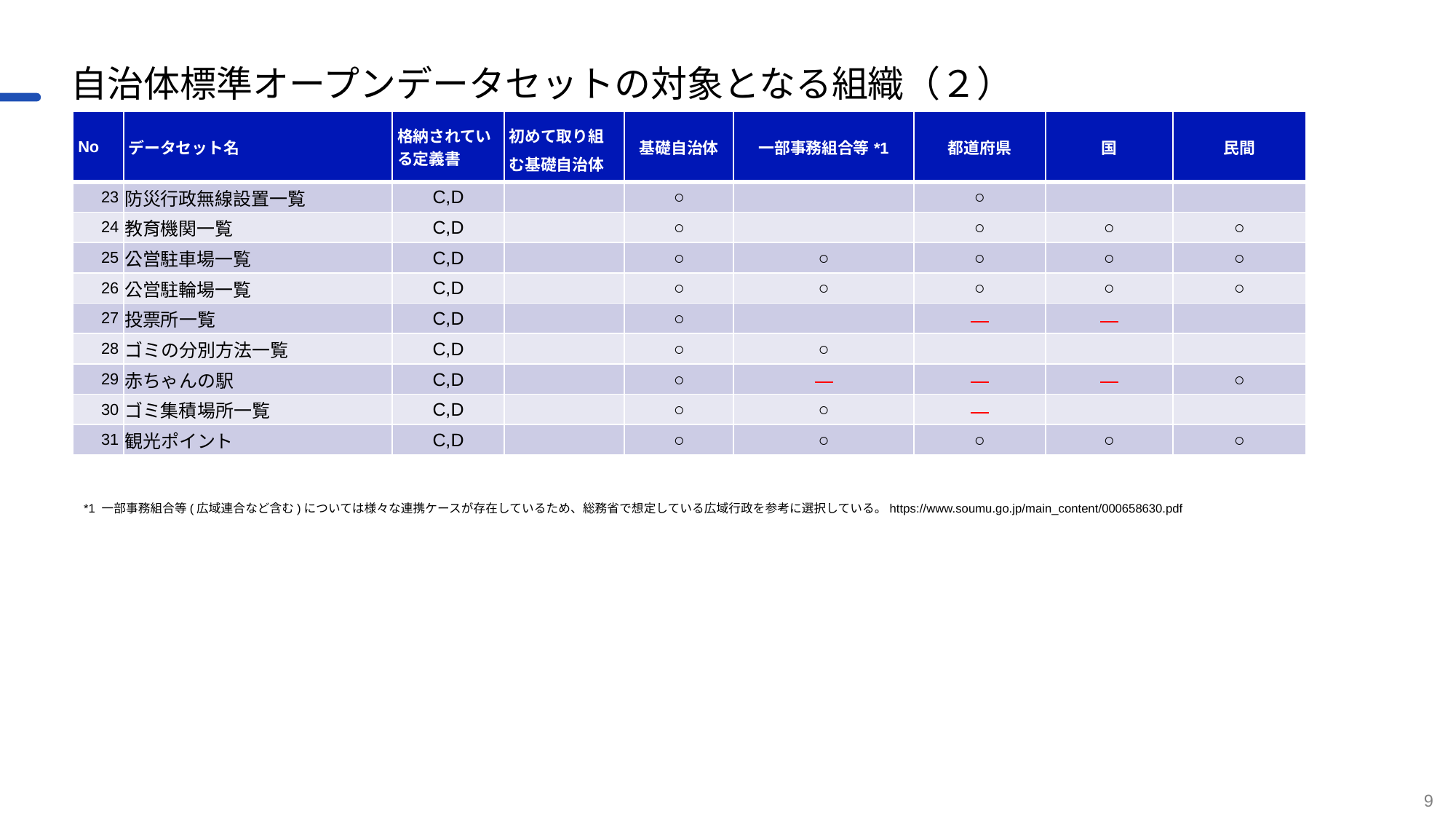

# 自治体標準オープンデータセットの対象となる組織（２）
| No | データセット名 | 格納されている定義書 | 初めて取り組む基礎自治体 | 基礎自治体 | 一部事務組合等\*1 | 都道府県 | 国 | 民間 |
| --- | --- | --- | --- | --- | --- | --- | --- | --- |
| 23 | 防災行政無線設置一覧 | C,D |  | ○ |  | ○ |  |  |
| 24 | 教育機関一覧 | C,D |  | ○ |  | ○ | ○ | ○ |
| 25 | 公営駐車場一覧 | C,D |  | ○ | ○ | ○ | ○ | ○ |
| 26 | 公営駐輪場一覧 | C,D |  | ○ | ○ | ○ | ○ | ○ |
| 27 | 投票所一覧 | C,D |  | ○ |  |  |  |  |
| 28 | ゴミの分別方法一覧 | C,D |  | ○ | ○ |  |  |  |
| 29 | 赤ちゃんの駅 | C,D |  | ○ |  |  |  | ○ |
| 30 | ゴミ集積場所一覧 | C,D |  | ○ | ○ |  |  |  |
| 31 | 観光ポイント | C,D |  | ○ | ○ | ○ | ○ | ○ |
*1 一部事務組合等(広域連合など含む)については様々な連携ケースが存在しているため、総務省で想定している広域行政を参考に選択している。https://www.soumu.go.jp/main_content/000658630.pdf